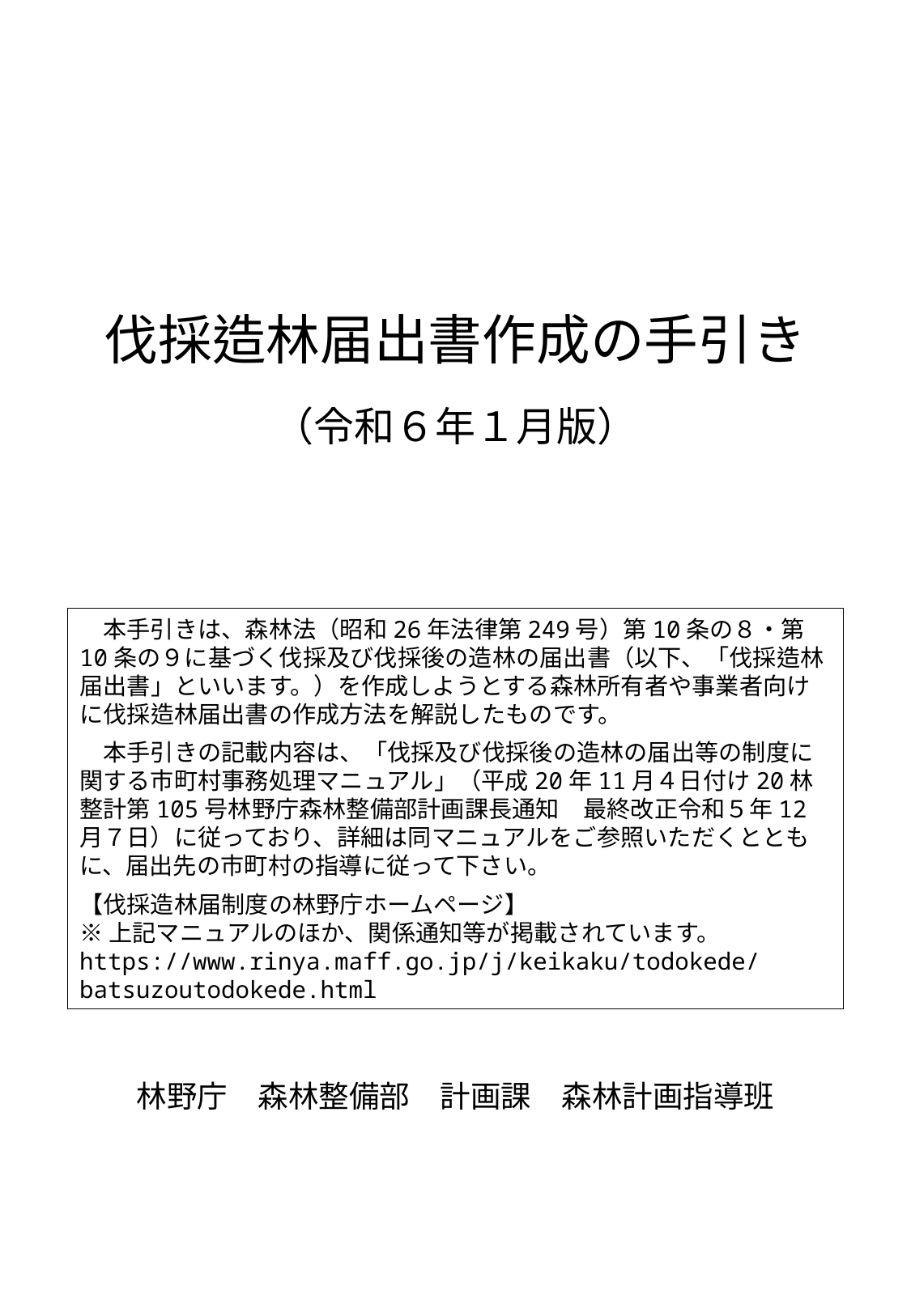

伐採造林届出書作成の手引き
（令和６年１月版）
　本手引きは、森林法（昭和26年法律第249号）第10条の８・第10条の９に基づく伐採及び伐採後の造林の届出書（以下、「伐採造林届出書」といいます。）を作成しようとする森林所有者や事業者向けに伐採造林届出書の作成方法を解説したものです。
　本手引きの記載内容は、「伐採及び伐採後の造林の届出等の制度に関する市町村事務処理マニュアル」（平成20年11月４日付け20林整計第105号林野庁森林整備部計画課長通知　最終改正令和５年12月７日）に従っており、詳細は同マニュアルをご参照いただくとともに、届出先の市町村の指導に従って下さい。
【伐採造林届制度の林野庁ホームページ】
※上記マニュアルのほか、関係通知等が掲載されています。
https://www.rinya.maff.go.jp/j/keikaku/todokede/batsuzoutodokede.html
林野庁　森林整備部　計画課　森林計画指導班